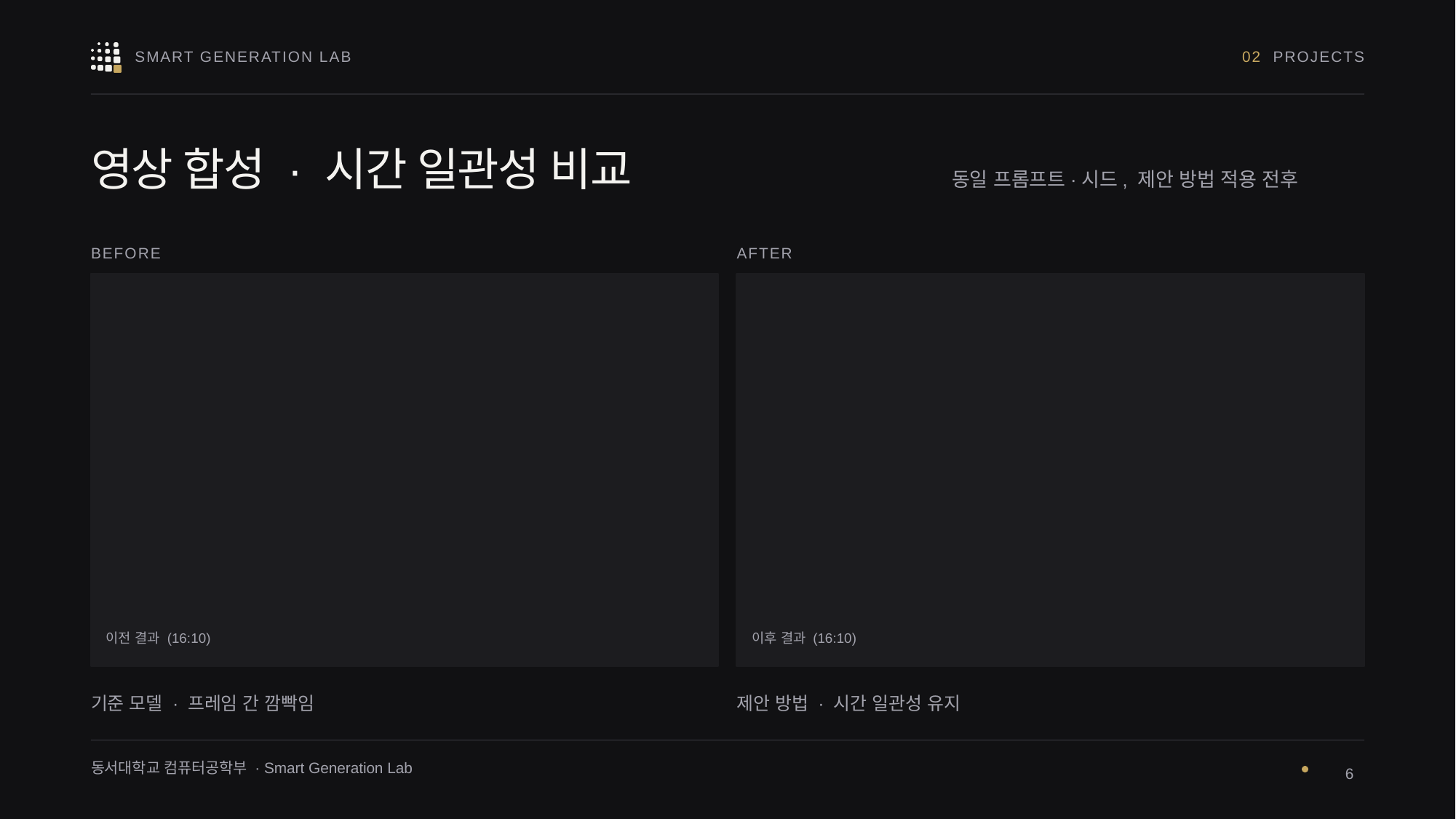

02  PROJECTS
동일 프롬프트·시드, 제안 방법 적용 전후
영상 합성 · 시간 일관성 비교
BEFORE
AFTER

기준 모델 · 프레임 간 깜빡임
제안 방법 · 시간 일관성 유지
6